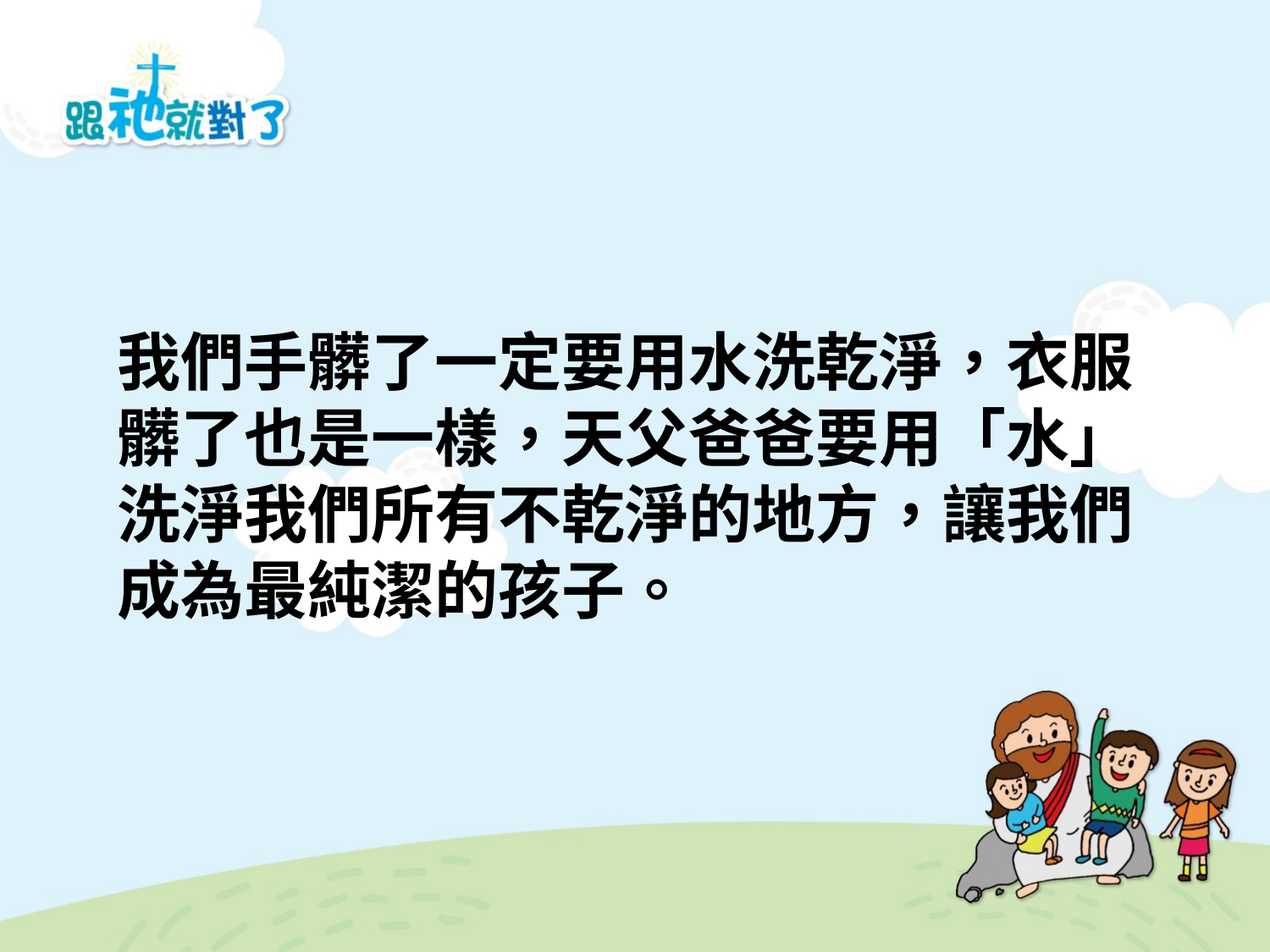

我們手髒了一定要用水洗乾淨，衣服髒了也是一樣，天父爸爸要用「水」洗淨我們所有不乾淨的地方，讓我們成為最純潔的孩子。